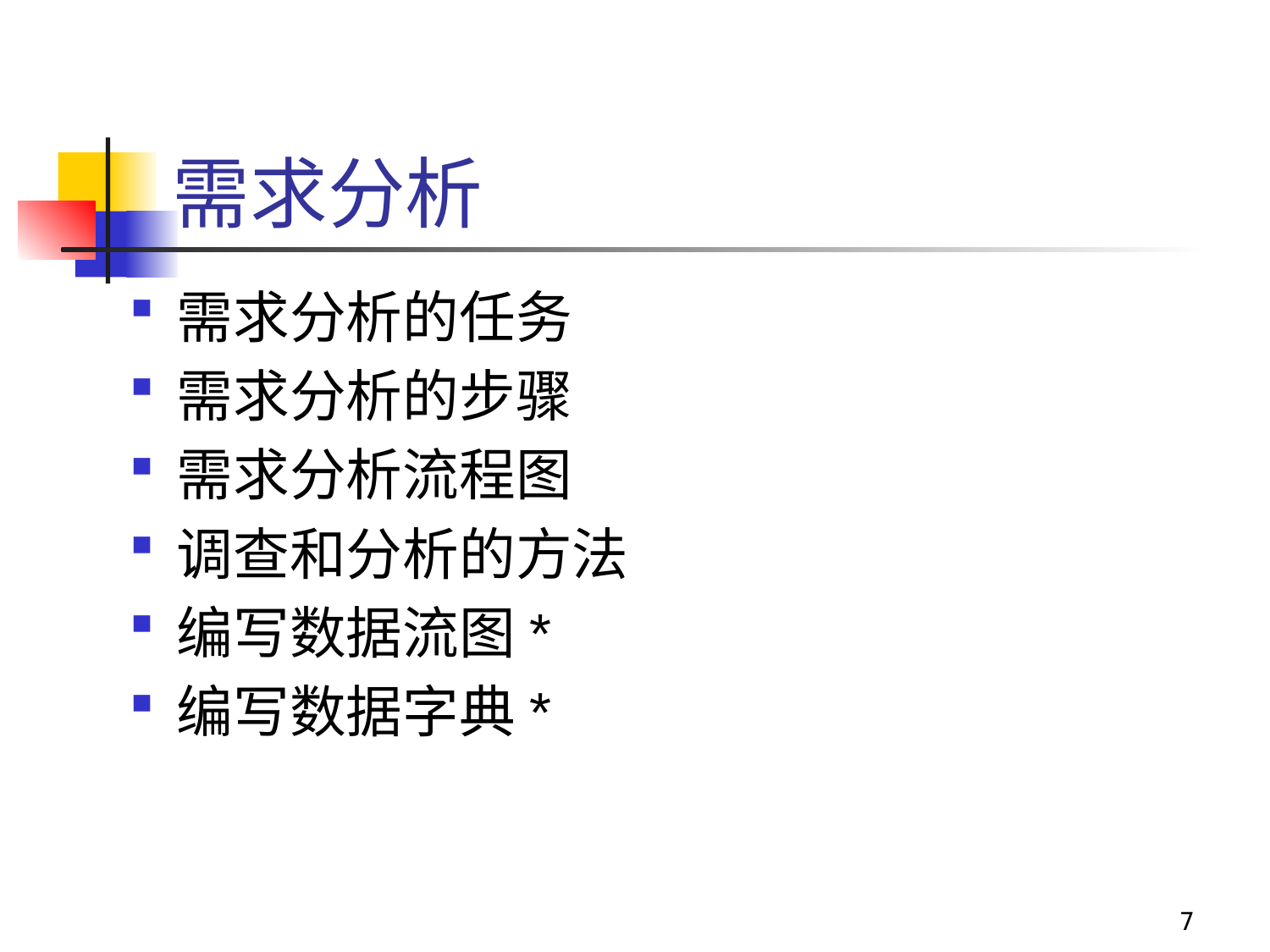

# 需求分析
需求分析的任务
需求分析的步骤
需求分析流程图
调查和分析的方法
编写数据流图*
编写数据字典*

7